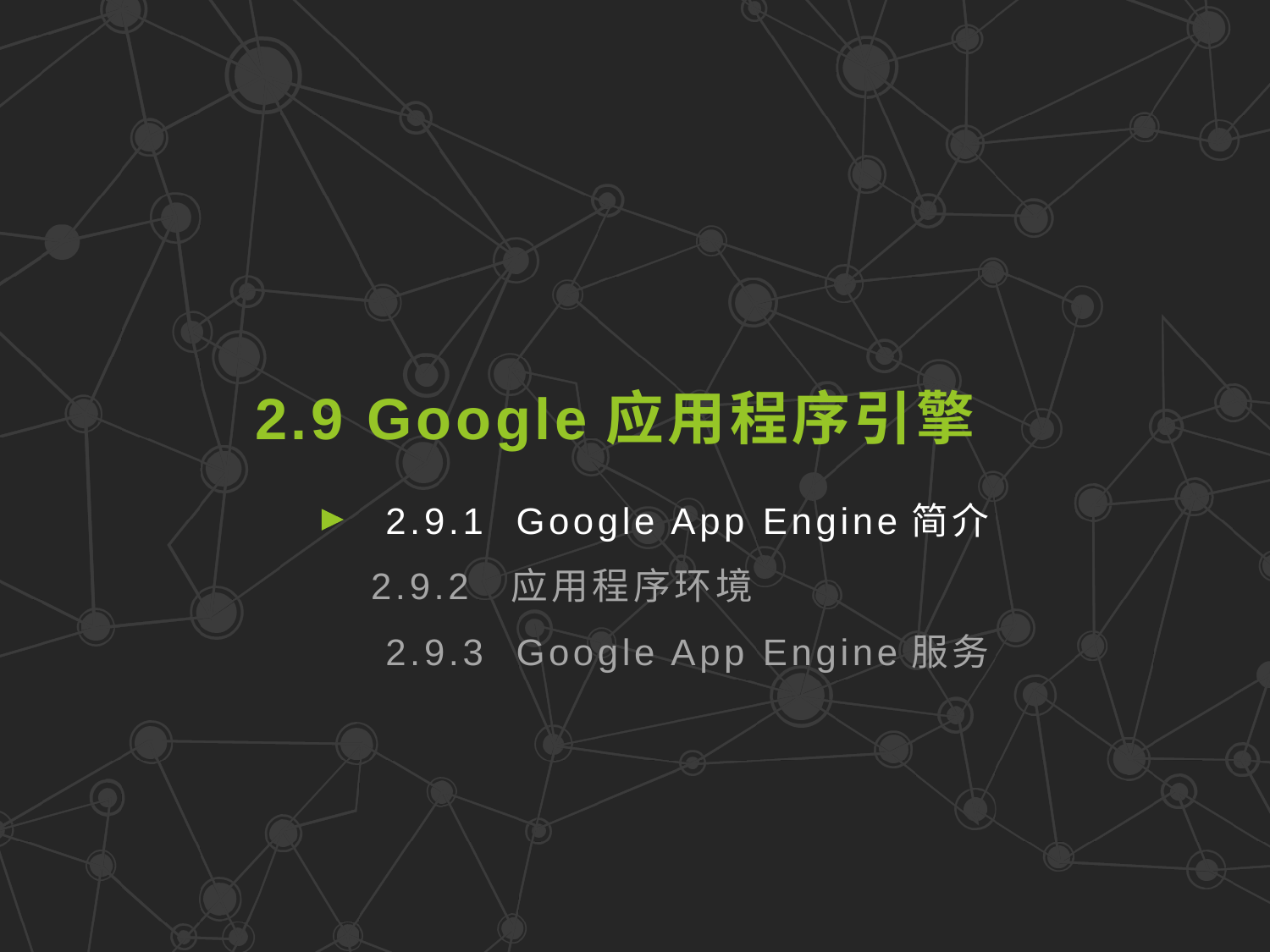

2.9 Google应用程序引擎
2.9.1  Google App Engine简介

2.9.2  应用程序环境
2.9.3  Google App Engine服务